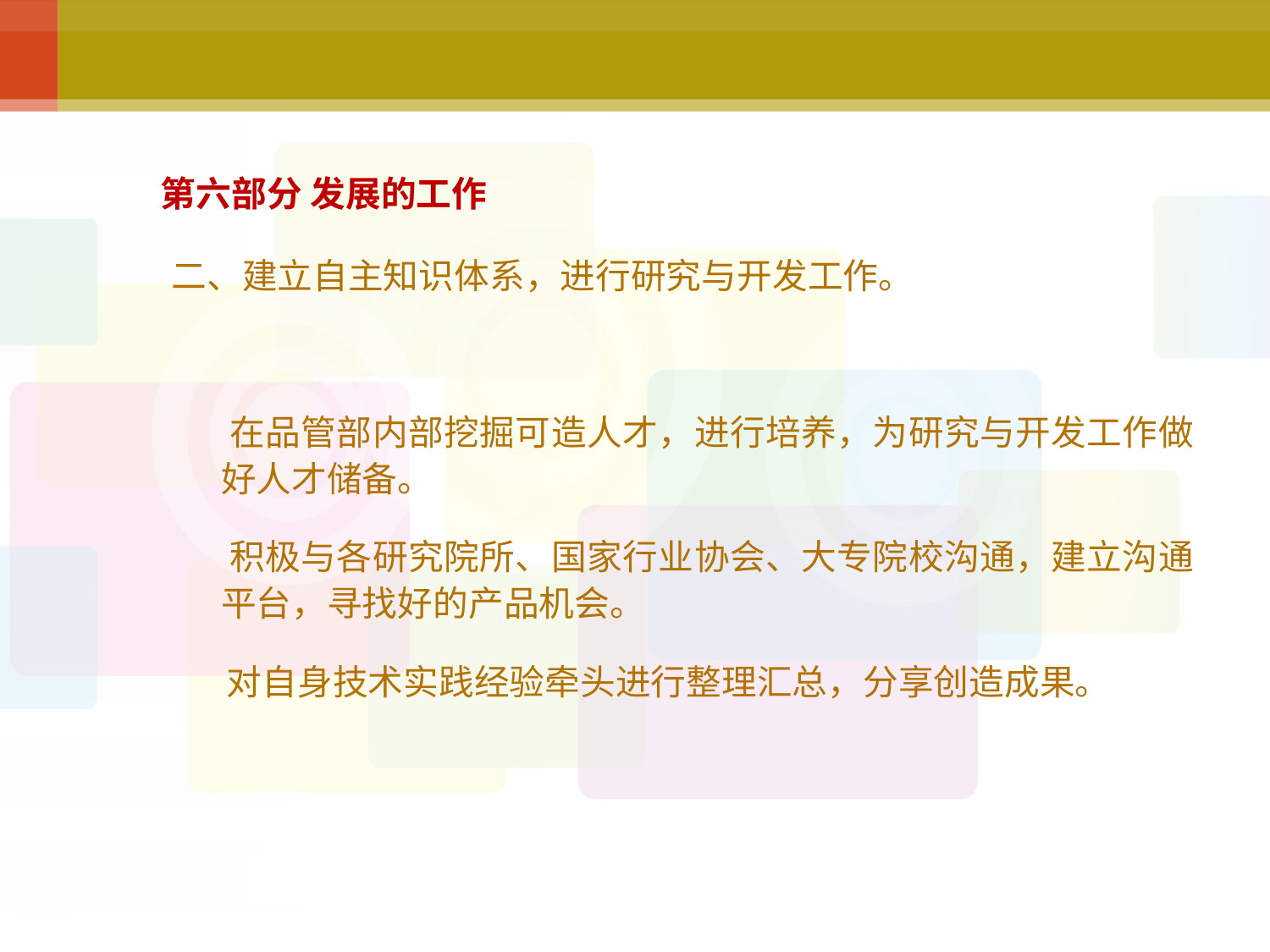

# 第六部分 发展的工作
二、建立自主知识体系，进行研究与开发工作。

      在品管部内部挖掘可造人才，进行培养，为研究与开发工作做好人才储备。
      积极与各研究院所、国家行业协会、大专院校沟通，建立沟通平台，寻找好的产品机会。
      对自身技术实践经验牵头进行整理汇总，分享创造成果。